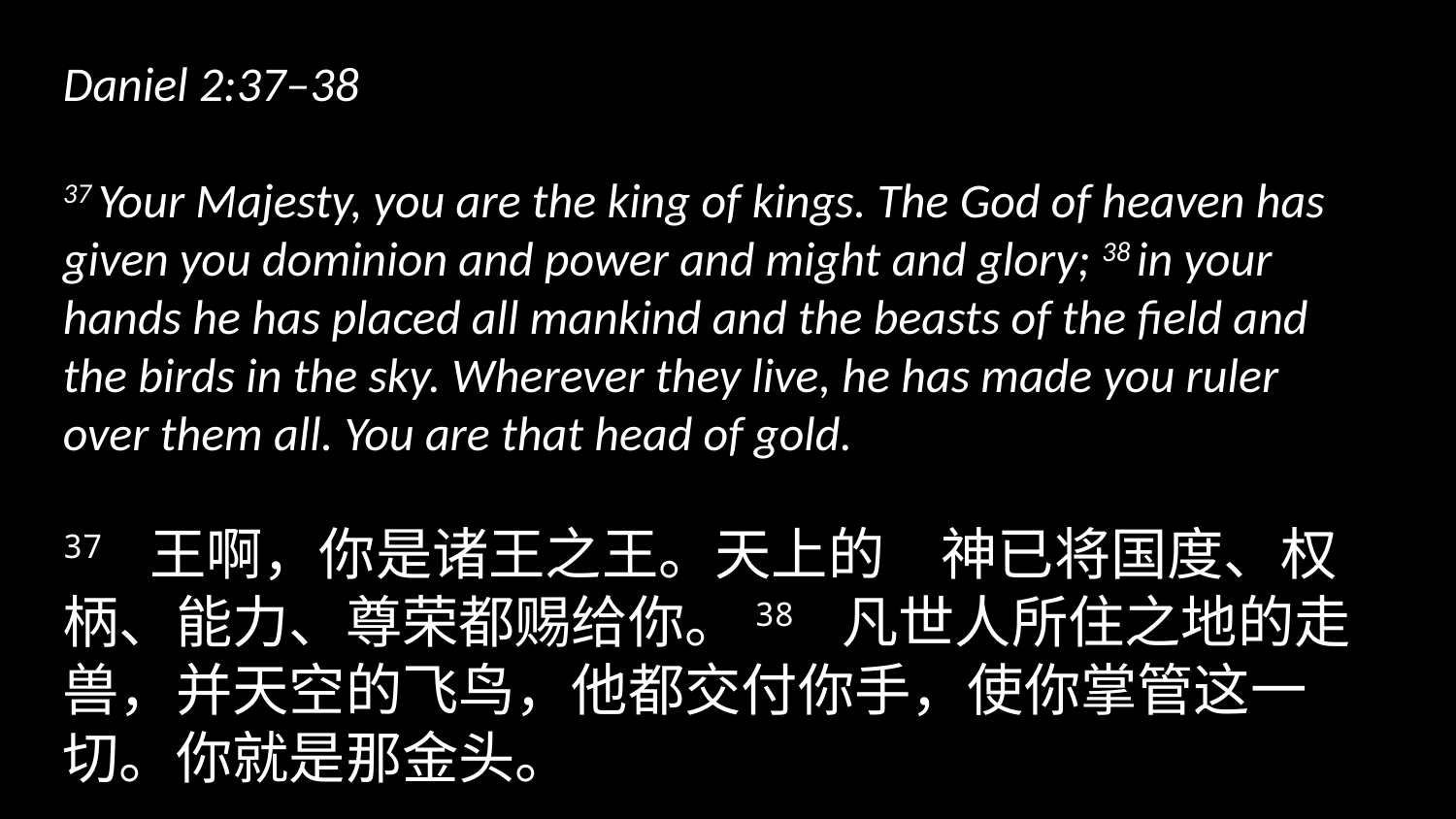

Daniel 2:37–38

37 Your Majesty, you are the king of kings. The God of heaven has given you dominion and power and might and glory; 38 in your hands he has placed all mankind and the beasts of the field and the birds in the sky. Wherever they live, he has made you ruler over them all. You are that head of gold.

37 王啊，你是诸王之王。天上的　神已将国度、权柄、能力、尊荣都赐给你。38 凡世人所住之地的走兽，并天空的飞鸟，他都交付你手，使你掌管这一切。你就是那金头。